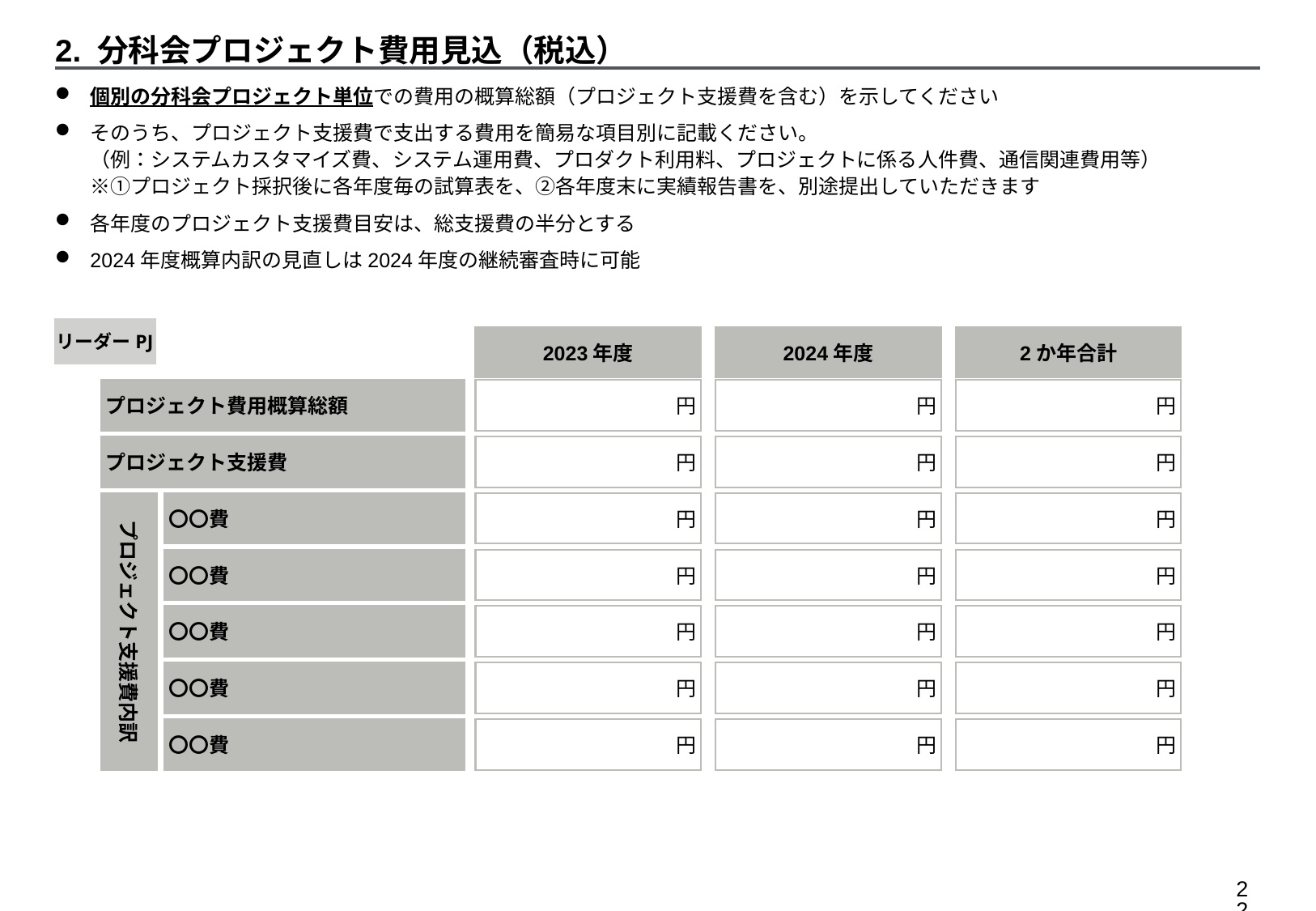

2. 分科会プロジェクト費用見込（税込）
個別の分科会プロジェクト単位での費用の概算総額（プロジェクト支援費を含む）を示してください
そのうち、プロジェクト支援費で支出する費用を簡易な項目別に記載ください。
（例：システムカスタマイズ費、システム運用費、プロダクト利用料、プロジェクトに係る人件費、通信関連費用等）
※①プロジェクト採択後に各年度毎の試算表を、②各年度末に実績報告書を、別途提出していただきます
各年度のプロジェクト支援費目安は、総支援費の半分とする
2024年度概算内訳の見直しは2024年度の継続審査時に可能
リーダーPJ
2023年度
2024年度
2か年合計
プロジェクト費用概算総額
円
円
円
プロジェクト支援費
円
円
円
〇〇費
〇〇費
〇〇費
〇〇費
〇〇費
プロジェクト支援費内訳
円
円
円
円
円
円
円
円
円
円
円
円
円
円
円
22